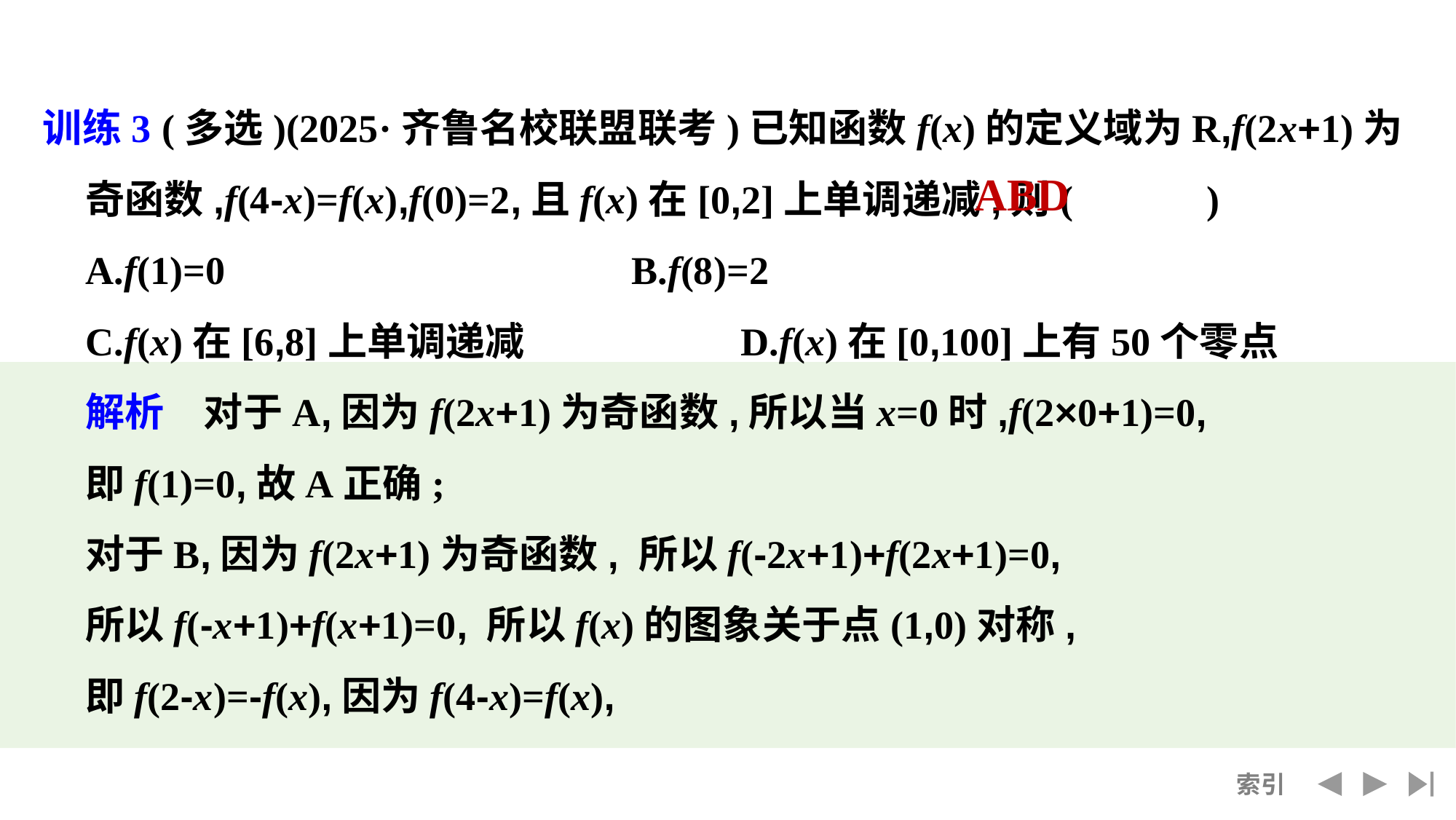

训练3 (多选)(2025·齐鲁名校联盟联考)已知函数f(x)的定义域为R,f(2x+1)为奇函数,f(4-x)=f(x),f(0)=2,且f(x)在[0,2]上单调递减,则(　    　)
	A.f(1)=0				B.f(8)=2
	C.f(x)在[6,8]上单调递减		D.f(x)在[0,100]上有50个零点
	解析　对于A,因为f(2x+1)为奇函数,所以当x=0时,f(2×0+1)=0,
	即f(1)=0,故A正确;
	对于B,因为f(2x+1)为奇函数, 所以f(-2x+1)+f(2x+1)=0,
	所以f(-x+1)+f(x+1)=0, 所以f(x)的图象关于点(1,0)对称,
	即f(2-x)=-f(x),因为f(4-x)=f(x),
ABD